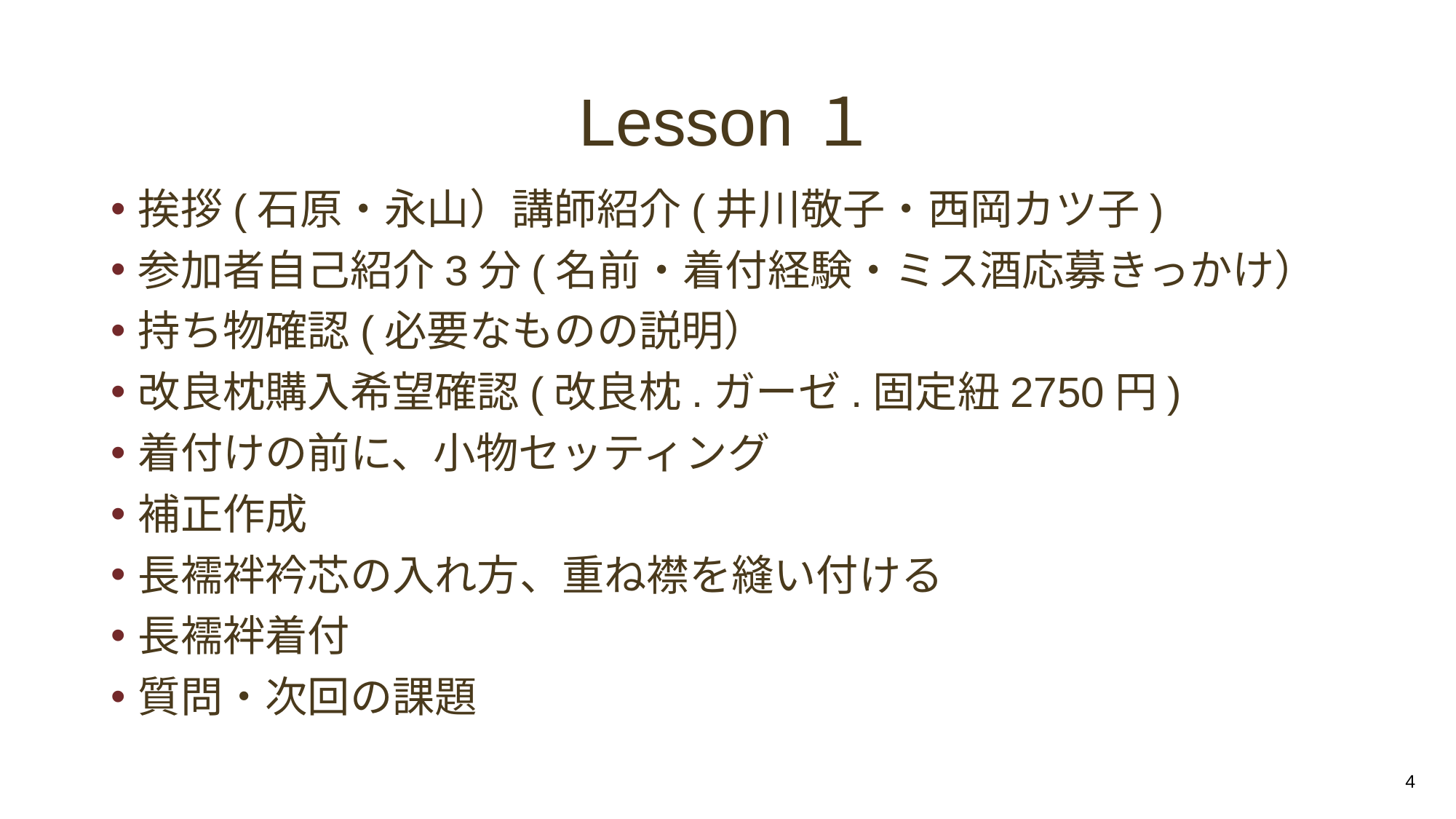

# Lesson１
挨拶(石原・永山）講師紹介(井川敬子・西岡カツ子)
参加者自己紹介3分(名前・着付経験・ミス酒応募きっかけ）
持ち物確認(必要なものの説明）
改良枕購入希望確認(改良枕.ガーゼ.固定紐2750円)
着付けの前に、小物セッティング
補正作成
長襦袢衿芯の入れ方、重ね襟を縫い付ける
長襦袢着付
質問・次回の課題

4